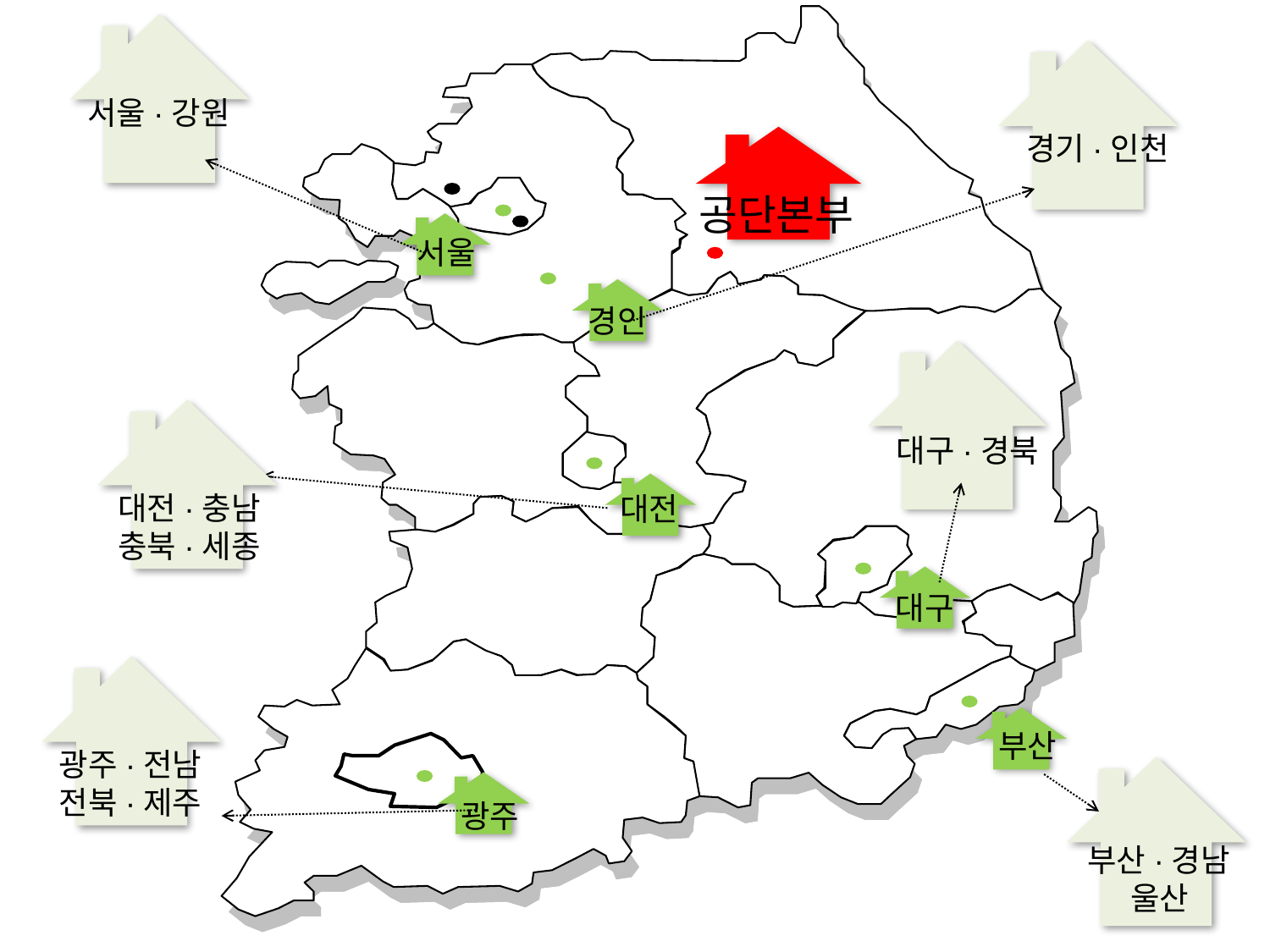

서울·강원
경기·인천

공단본부

서울

경인

대구·경북

대전·충남
충북·세종
대전

대구

부산

광주·전남
전북·제주

광주
부산·경남
    울산